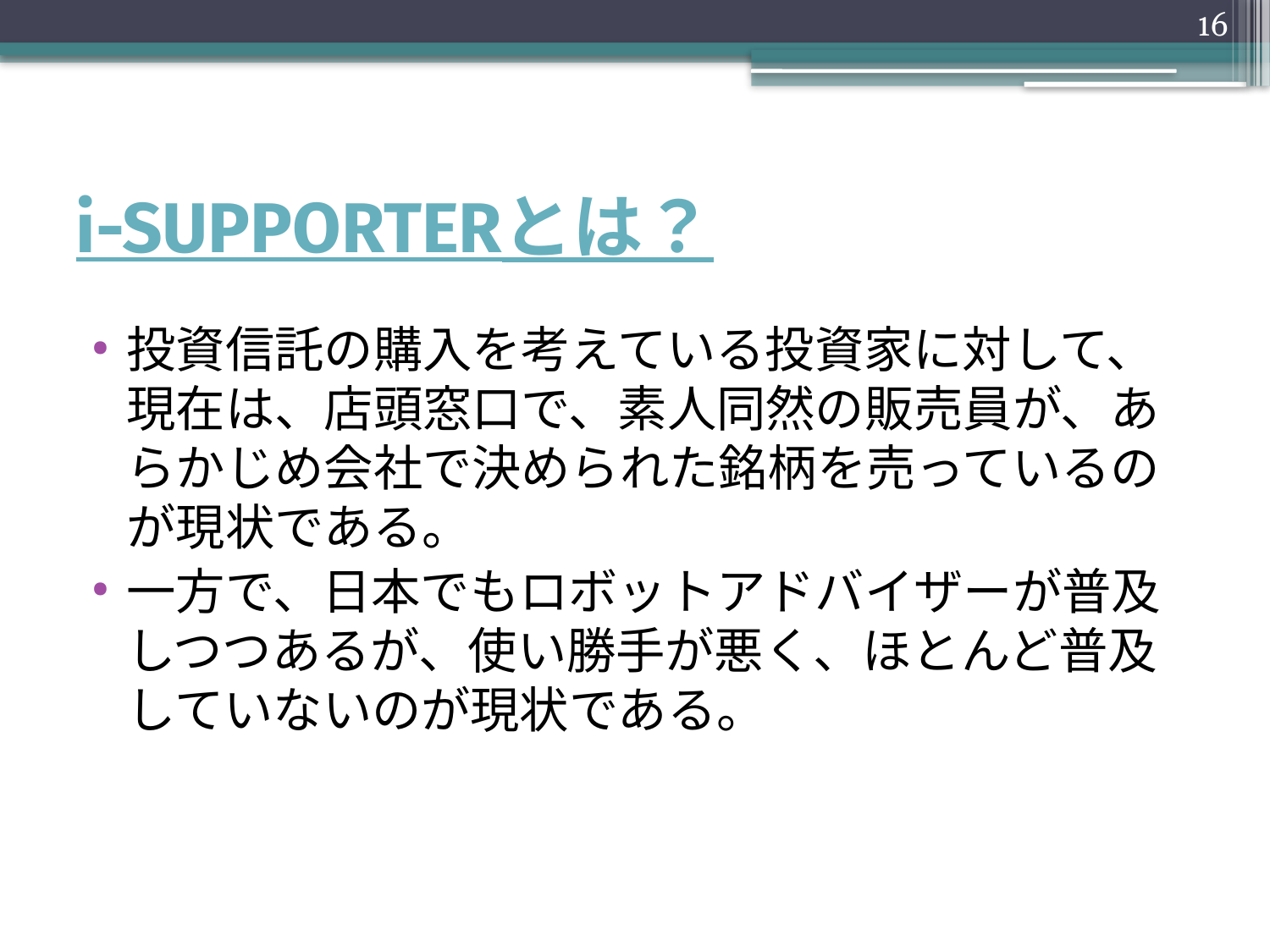

16
# i-SUPPORTERとは？
投資信託の購入を考えている投資家に対して、現在は、店頭窓口で、素人同然の販売員が、あらかじめ会社で決められた銘柄を売っているのが現状である。
一方で、日本でもロボットアドバイザーが普及しつつあるが、使い勝手が悪く、ほとんど普及していないのが現状である。